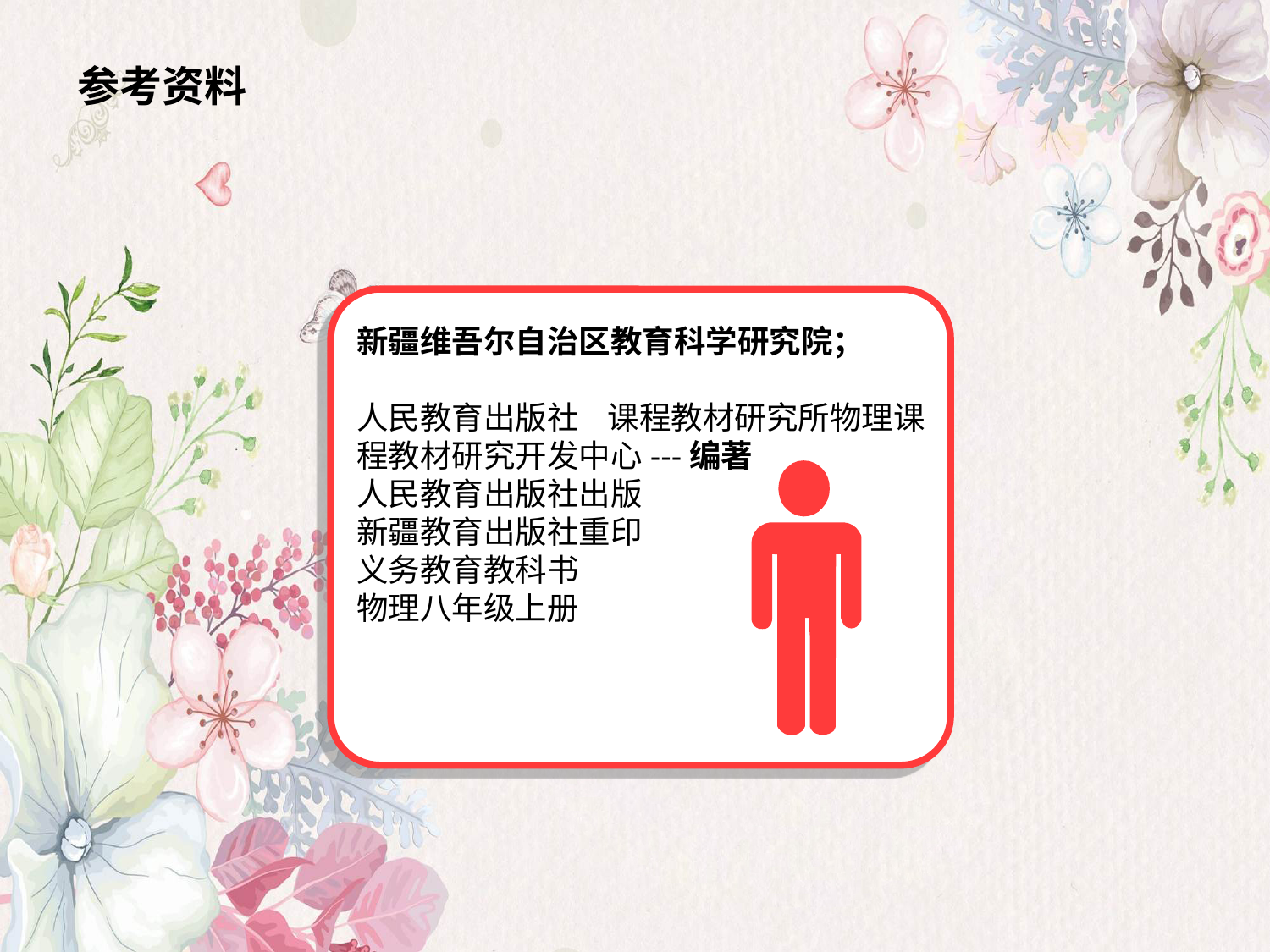

# 参考资料

新疆维吾尔自治区教育科学研究院；

人民教育出版社    课程教材研究所物理课程教材研究开发中心---编著
人民教育出版社出版
新疆教育出版社重印
义务教育教科书
物理八年级上册